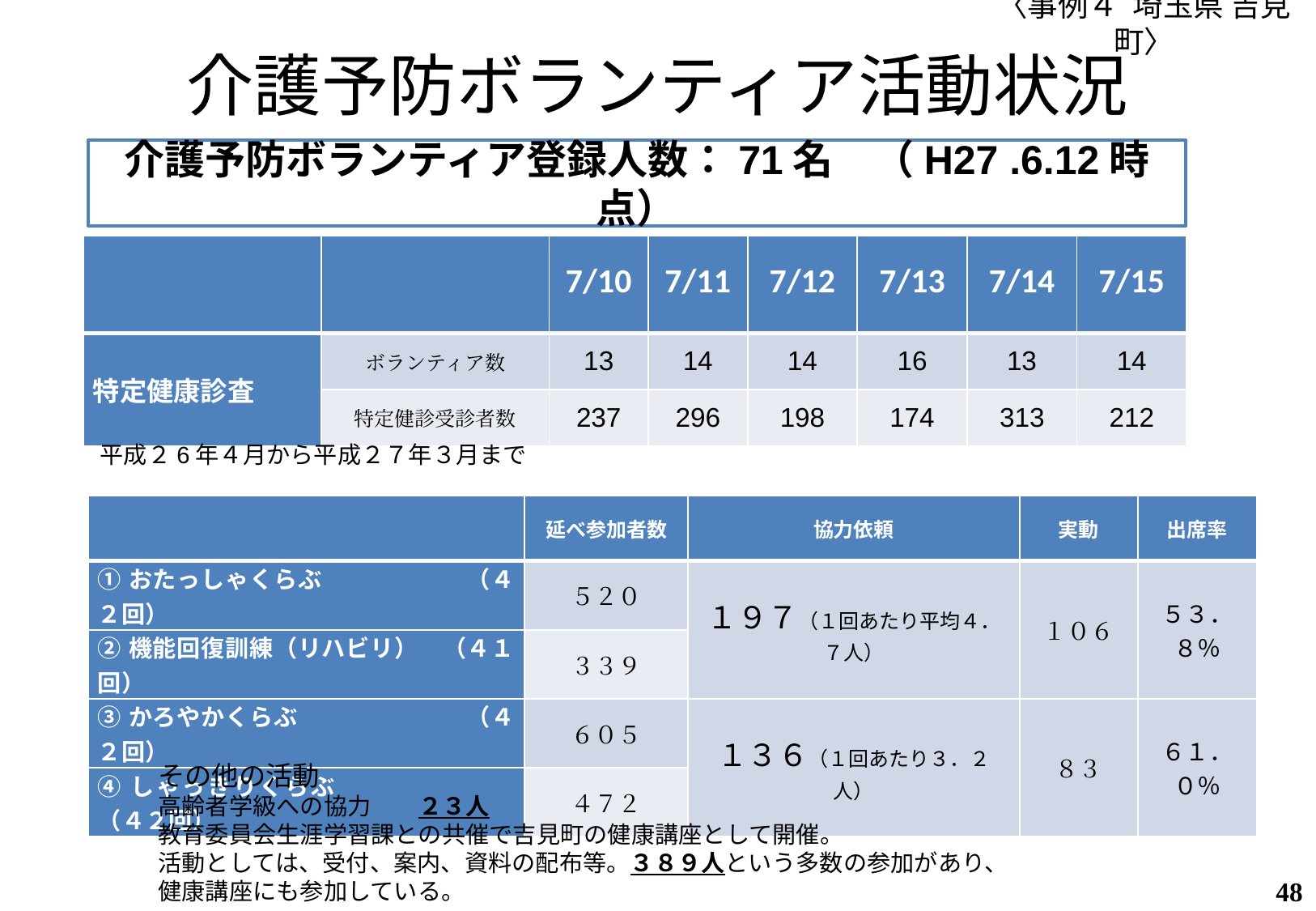

〈事例４  埼玉県 吉見町〉
# 介護予防ボランティア活動状況
介護予防ボランティア登録人数：71名　（H27 .6.12時点）
|  |  | 7/10 | 7/11 | 7/12 | 7/13 | 7/14 | 7/15 |
| --- | --- | --- | --- | --- | --- | --- | --- |
| 特定健康診査 | ボランティア数 | 13 | 14 | 14 | 16 | 13 | 14 |
|  | 特定健診受診者数 | 237 | 296 | 198 | 174 | 313 | 212 |
平成２6年４月から平成２７年３月まで
|  | 延べ参加者数 | 協力依頼 | 実動 | 出席率 |
| --- | --- | --- | --- | --- |
| ①おたっしゃくらぶ　　　　　　（４２回） | ５２０ | １９７（１回あたり平均４．７人） | １０６ | ５３．８％ |
| ②機能回復訓練（リハビリ）　（４１回） | ３３９ |  |  |  |
| ③かろやかくらぶ　　　　　　　（４２回） | ６０５ | １３６（１回あたり３．２人） | ８３ | ６１．０％ |
| ④しゃっきりくらぶ　　　　　　　（４２回） | ４７２ |  |  |  |
その他の活動
高齢者学級への協力　　２３人
教育委員会生涯学習課との共催で吉見町の健康講座として開催。
活動としては、受付、案内、資料の配布等。３８９人という多数の参加があり、
健康講座にも参加している。

48